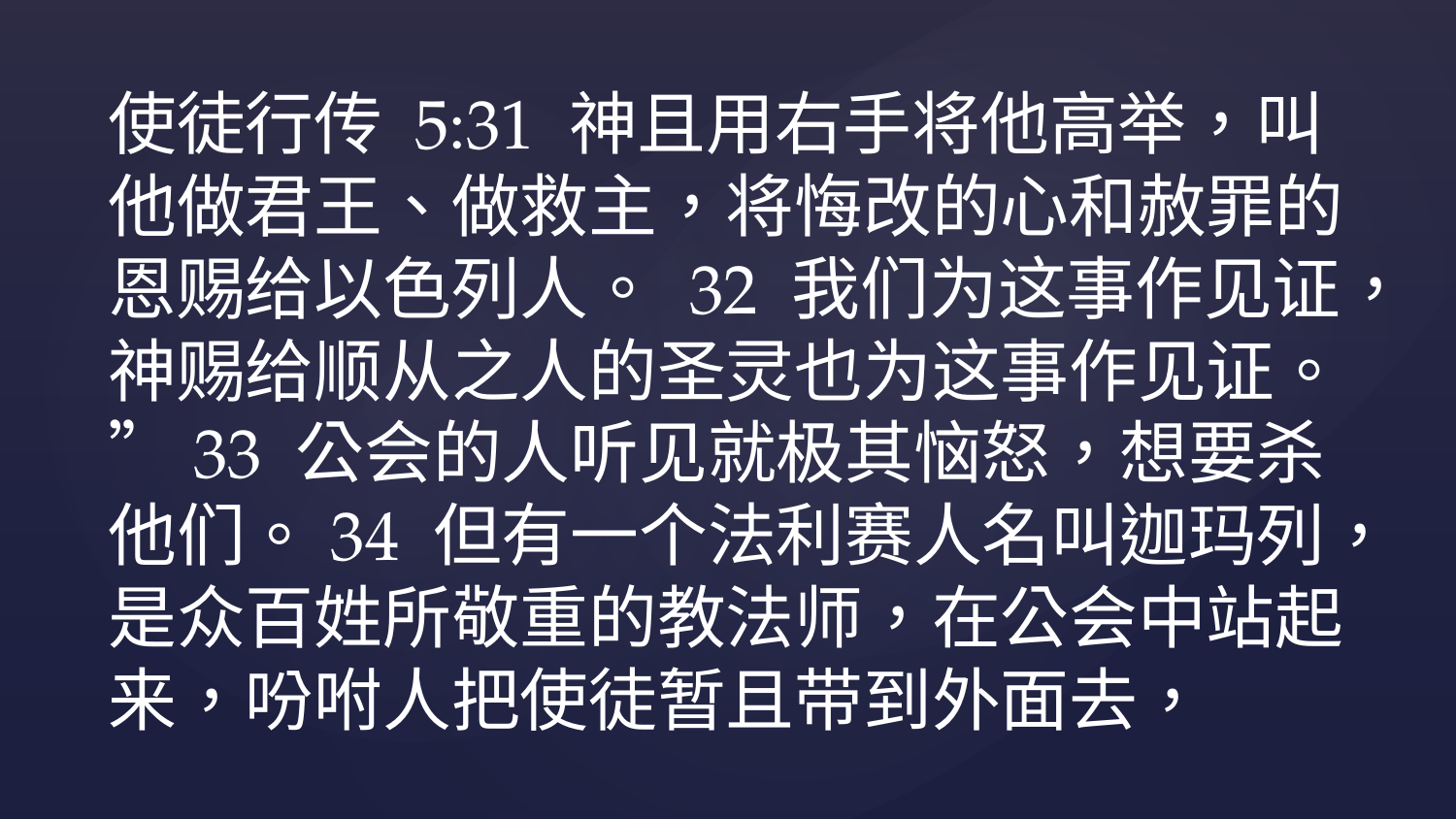

使徒行传 5:31 神且用右手将他高举，叫他做君王、做救主，将悔改的心和赦罪的恩赐给以色列人。 32 我们为这事作见证，神赐给顺从之人的圣灵也为这事作见证。”33 公会的人听见就极其恼怒，想要杀他们。34 但有一个法利赛人名叫迦玛列，是众百姓所敬重的教法师，在公会中站起来，吩咐人把使徒暂且带到外面去，